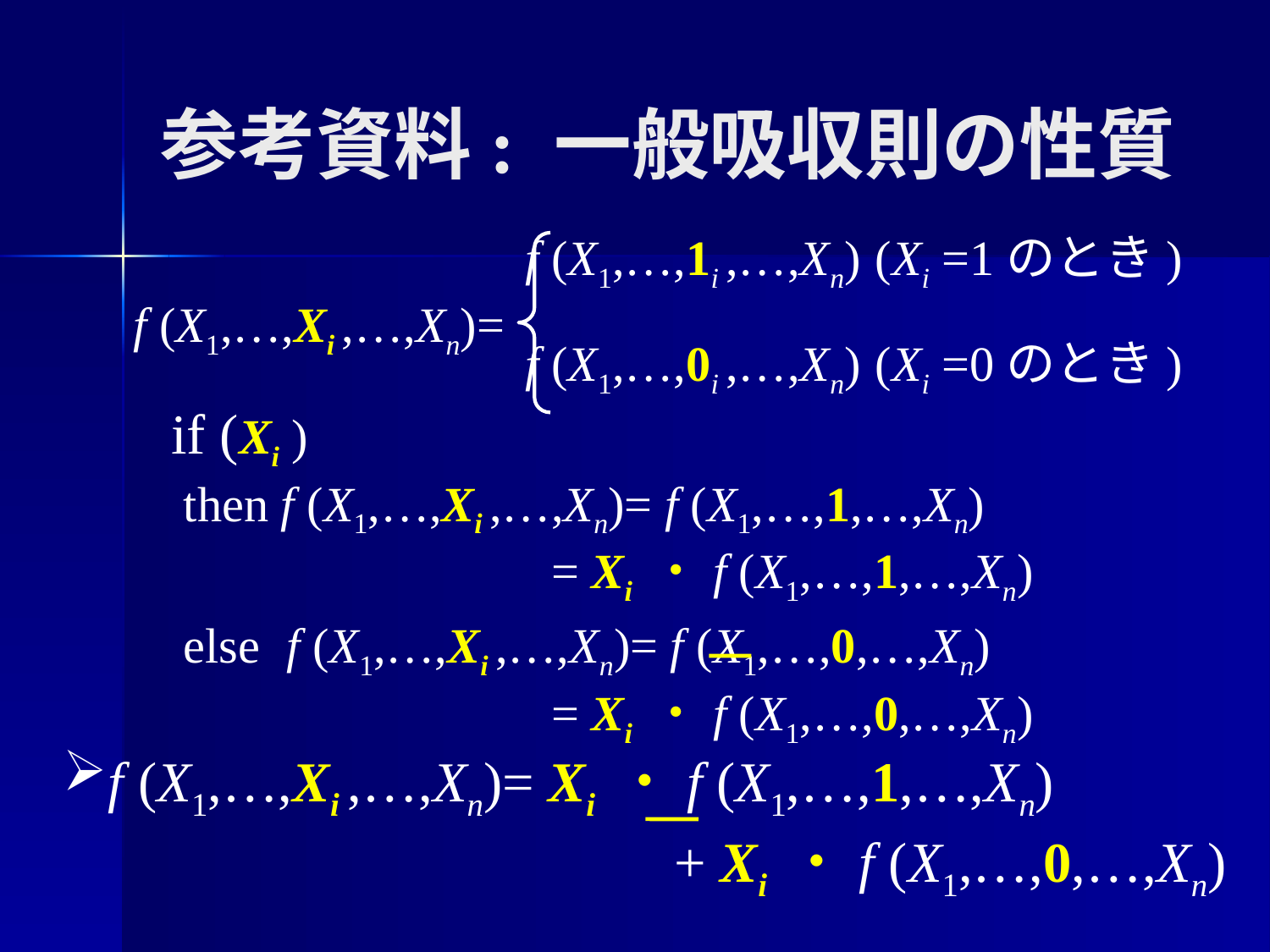

# 参考資料: 一般吸収則の性質
f (X1,…,1i ,…,Xn) (Xi =1のとき)

f (X1,…,Xi ,…,Xn)=
f (X1,…,0i ,…,Xn) (Xi =0のとき)
if (Xi )
 then f (X1,…,Xi ,…,Xn)= f (X1,…,1,…,Xn)
                               = Xi ・f (X1,…,1,…,Xn)
 else  f (X1,…,Xi ,…,Xn)= f (X1,…,0,…,Xn)
                               = Xi ・f (X1,…,0,…,Xn)

f (X1,…,Xi ,…,Xn)= Xi ・f (X1,…,1,…,Xn)
　　　　　　　  　　+ Xi ・f (X1,…,0,…,Xn)